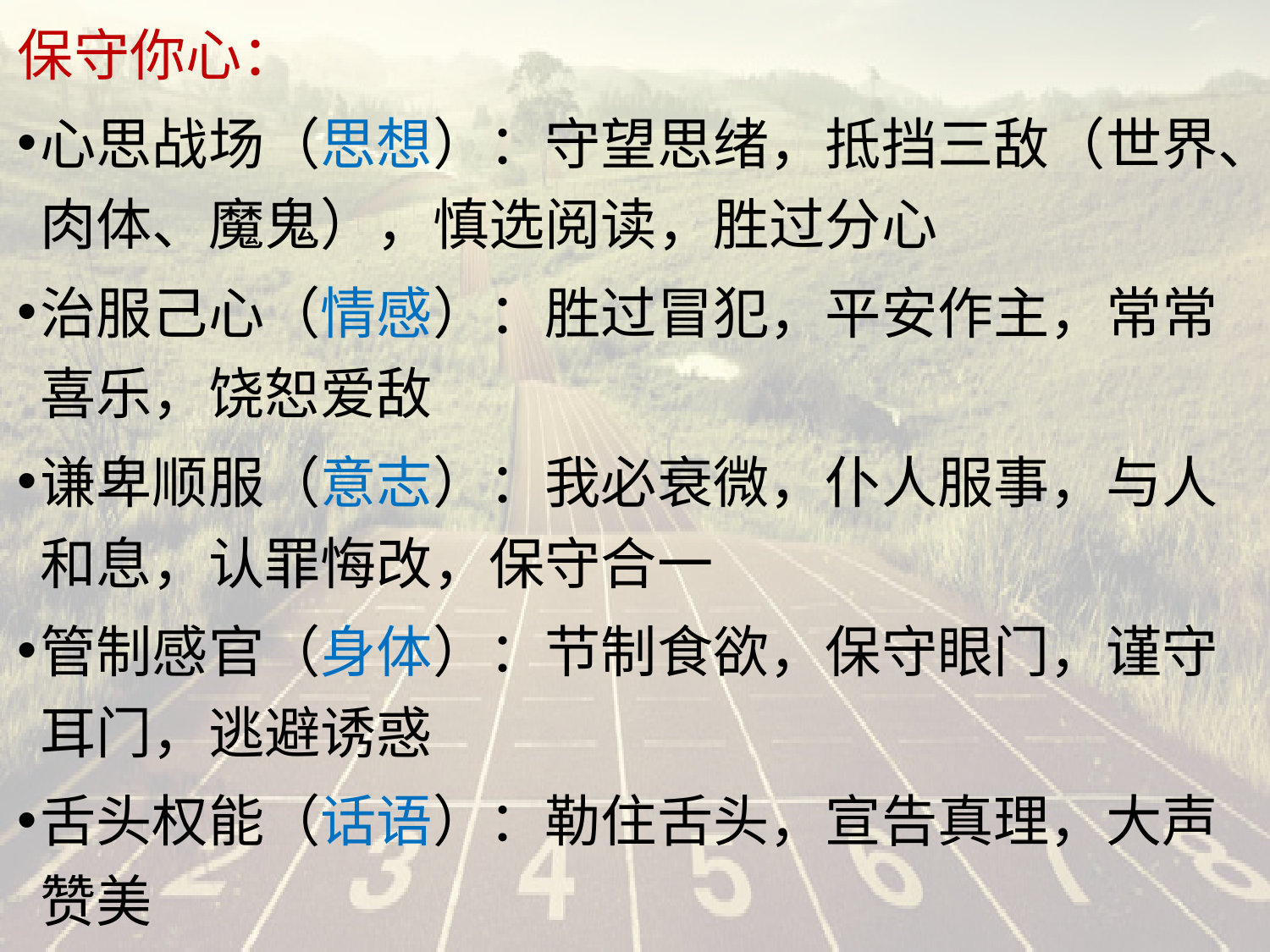

保守你心：
心思战场（思想）：守望思绪，抵挡三敌（世界、肉体、魔鬼），慎选阅读，胜过分心
治服己心（情感）：胜过冒犯，平安作主，常常喜乐，饶恕爱敌
谦卑顺服（意志）：我必衰微，仆人服事，与人和息，认罪悔改，保守合一
管制感官（身体）：节制食欲，保守眼门，谨守耳门，逃避诱惑
舌头权能（话语）：勒住舌头，宣告真理，大声赞美
#